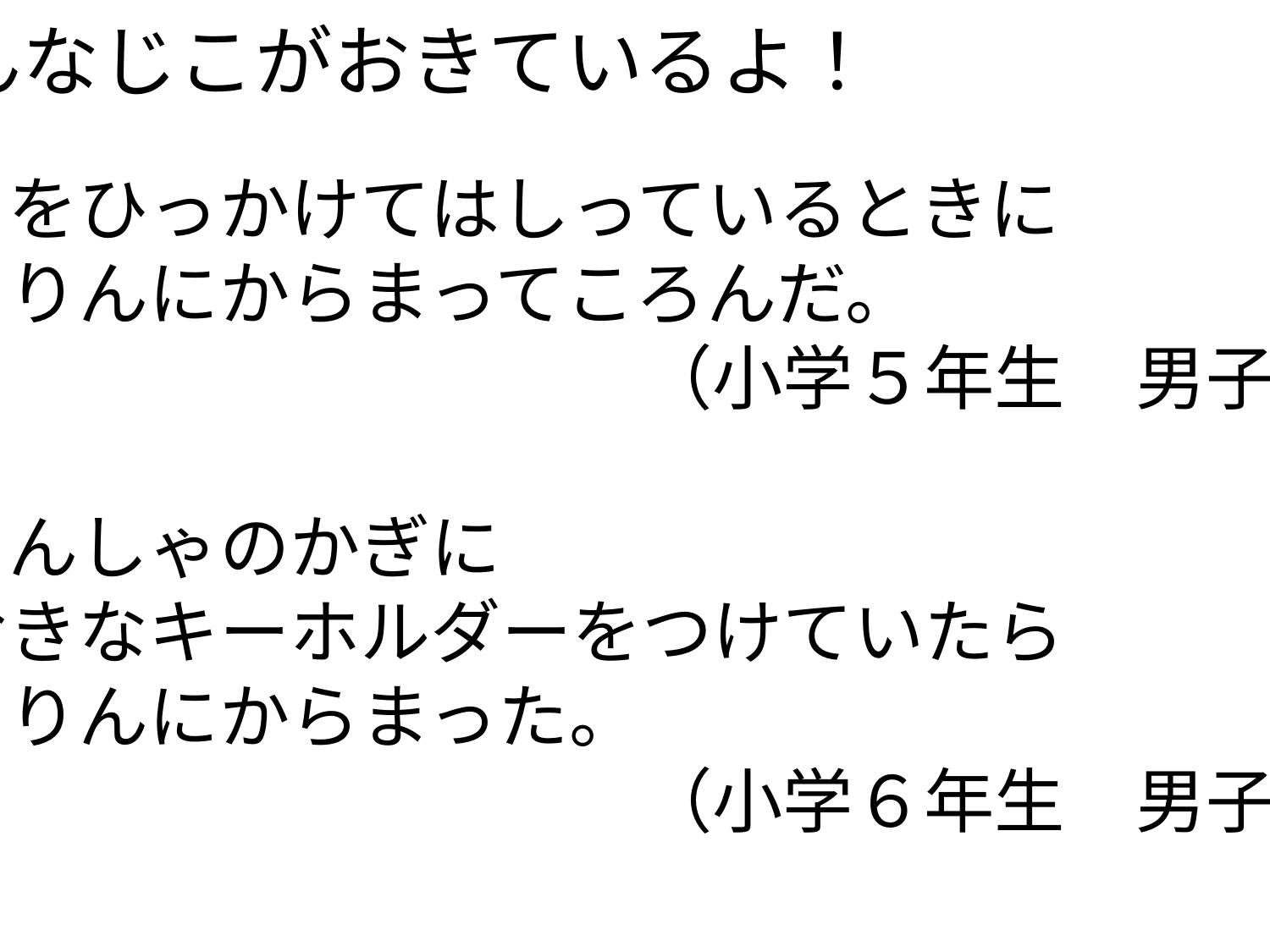

こんなじこがおきているよ！

かさをひっかけてはしっているときに
しゃりんにからまってころんだ。
　　　　　　　　　　　（小学５年生　男子）

じてんしゃのかぎに
おおきなキーホルダーをつけていたら
しゃりんにからまった。
　　　　　　　　　　　（小学６年生　男子）